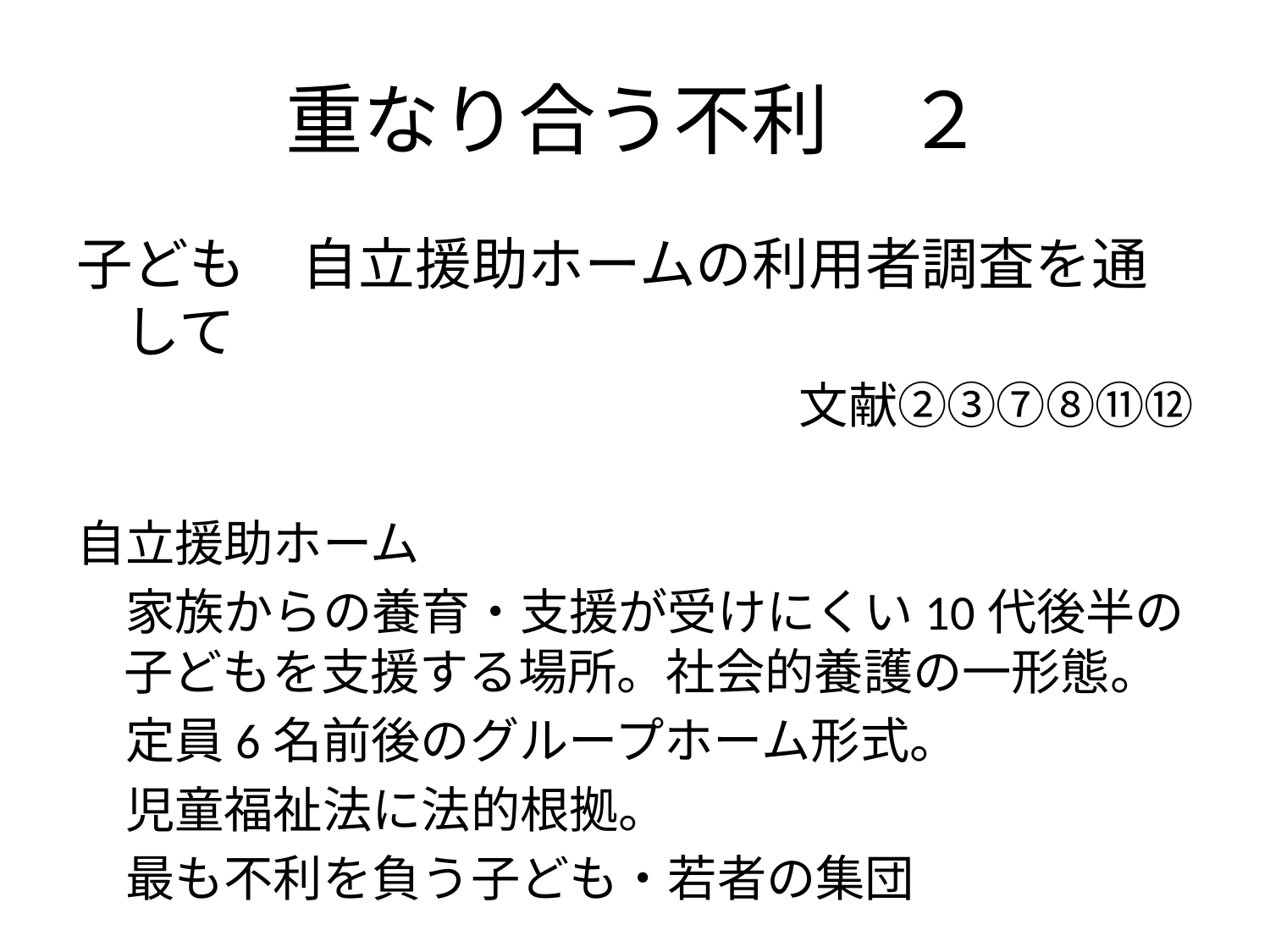

# 重なり合う不利　２
子ども　自立援助ホームの利用者調査を通して
文献②③⑦⑧⑪⑫

自立援助ホーム
　家族からの養育・支援が受けにくい10代後半の子どもを支援する場所。社会的養護の一形態。
　定員6名前後のグループホーム形式。
　児童福祉法に法的根拠。
　最も不利を負う子ども・若者の集団